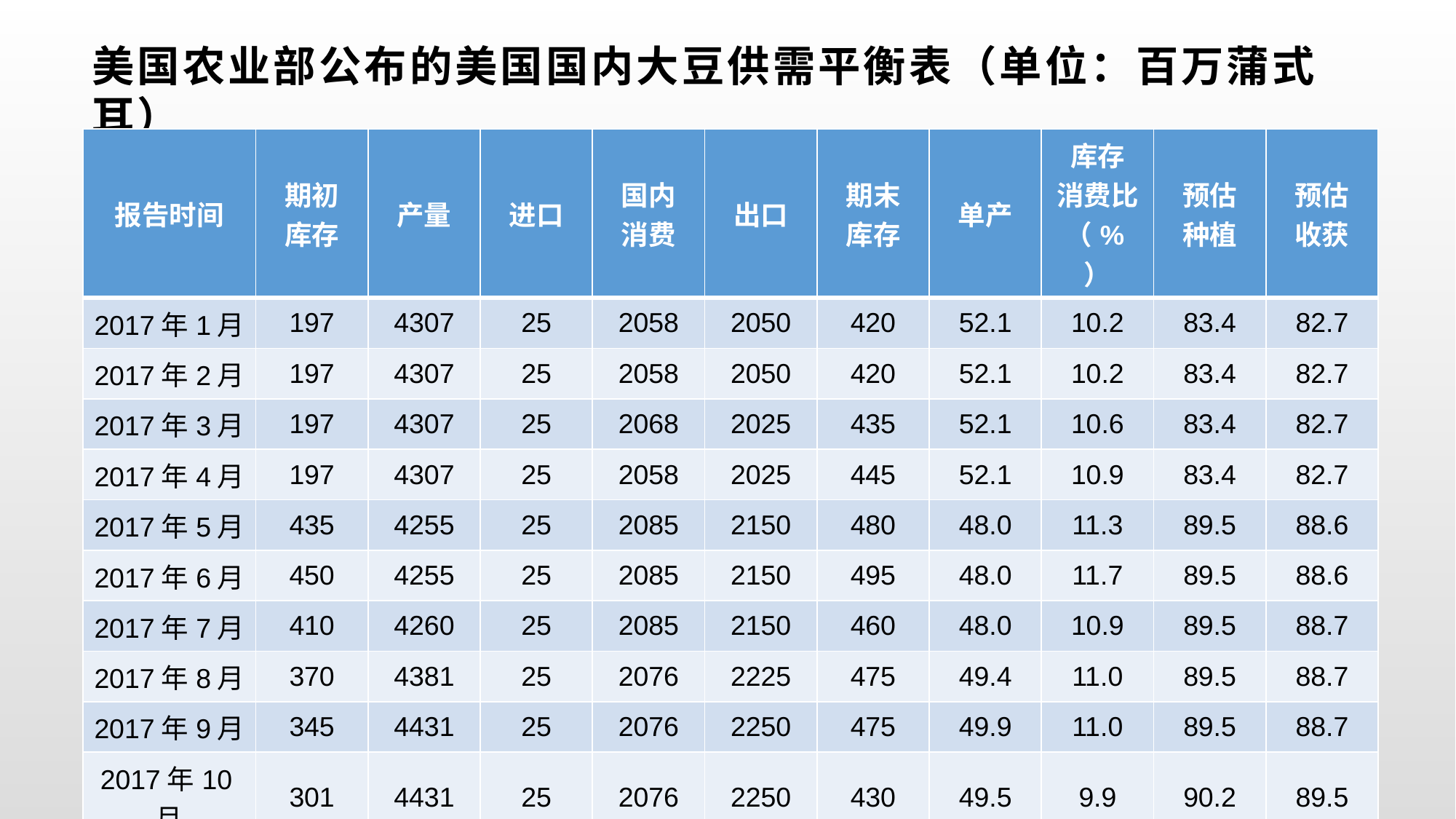

# 美国农业部公布的美国国内大豆供需平衡表（单位：百万蒲式耳）
| 报告时间 | 期初 库存 | 产量 | 进口 | 国内 消费 | 出口 | 期末 库存 | 单产 | 库存 消费比（%） | 预估 种植 | 预估 收获 |
| --- | --- | --- | --- | --- | --- | --- | --- | --- | --- | --- |
| 2017年1月 | 197 | 4307 | 25 | 2058 | 2050 | 420 | 52.1 | 10.2 | 83.4 | 82.7 |
| 2017年2月 | 197 | 4307 | 25 | 2058 | 2050 | 420 | 52.1 | 10.2 | 83.4 | 82.7 |
| 2017年3月 | 197 | 4307 | 25 | 2068 | 2025 | 435 | 52.1 | 10.6 | 83.4 | 82.7 |
| 2017年4月 | 197 | 4307 | 25 | 2058 | 2025 | 445 | 52.1 | 10.9 | 83.4 | 82.7 |
| 2017年5月 | 435 | 4255 | 25 | 2085 | 2150 | 480 | 48.0 | 11.3 | 89.5 | 88.6 |
| 2017年6月 | 450 | 4255 | 25 | 2085 | 2150 | 495 | 48.0 | 11.7 | 89.5 | 88.6 |
| 2017年7月 | 410 | 4260 | 25 | 2085 | 2150 | 460 | 48.0 | 10.9 | 89.5 | 88.7 |
| 2017年8月 | 370 | 4381 | 25 | 2076 | 2225 | 475 | 49.4 | 11.0 | 89.5 | 88.7 |
| 2017年9月 | 345 | 4431 | 25 | 2076 | 2250 | 475 | 49.9 | 11.0 | 89.5 | 88.7 |
| 2017年10月 | 301 | 4431 | 25 | 2076 | 2250 | 430 | 49.5 | 9.9 | 90.2 | 89.5 |
| 2017年11月 | 301 | 4425 | 25 | 2076 | 2250 | 425 | 49.5 | 9.8 | 90.2 | 89.5 |
| 2017年12月 | 301 | 4425 | 25 | 2081 | 2225 | 445 | 49.5 | 10.3 | 90.2 | 89.5 |